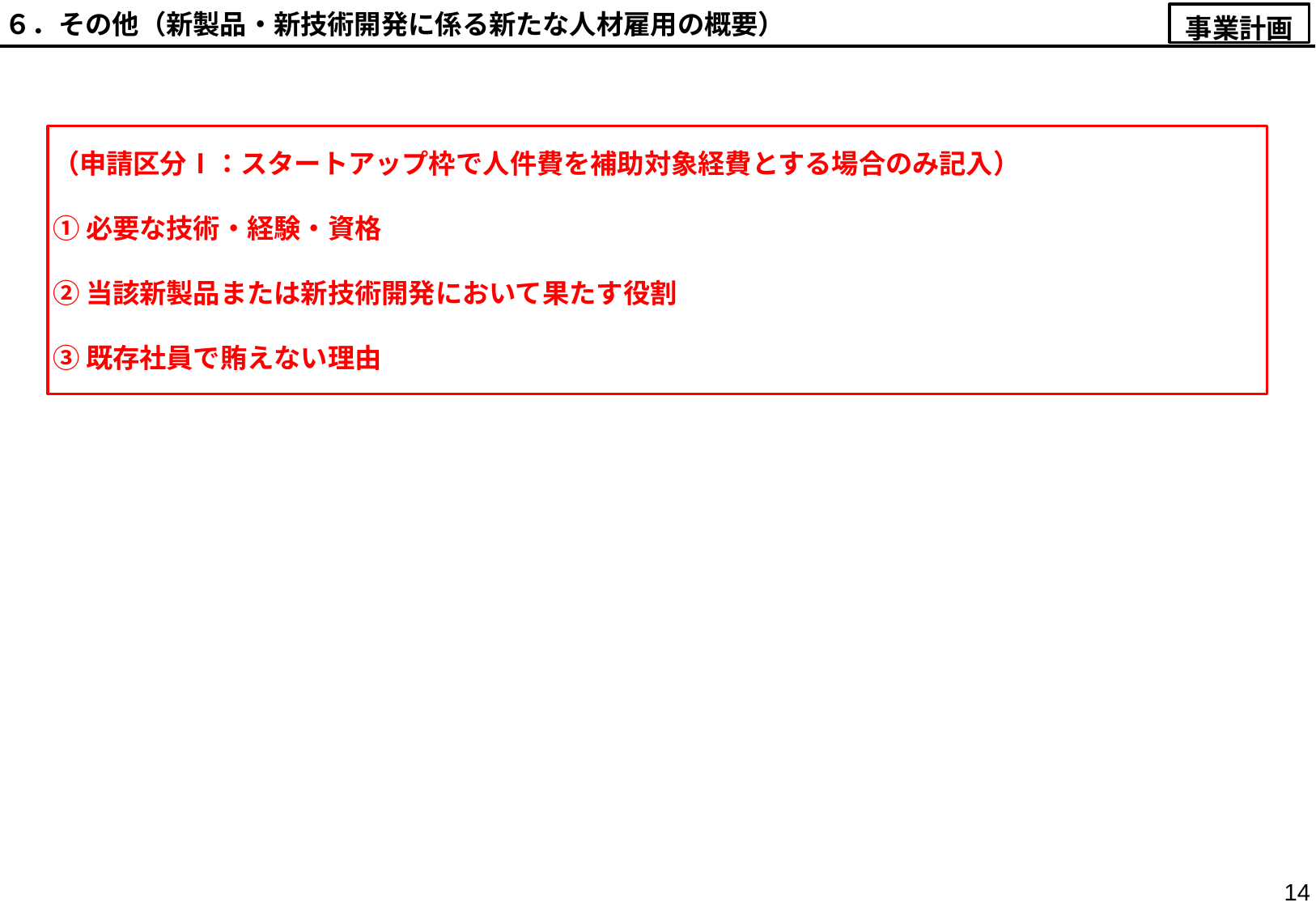

６．その他（新製品・新技術開発に係る新たな人材雇用の概要）
事業計画
（申請区分Ⅰ：スタートアップ枠で人件費を補助対象経費とする場合のみ記入）

①必要な技術・経験・資格

②当該新製品または新技術開発において果たす役割

③既存社員で賄えない理由
14